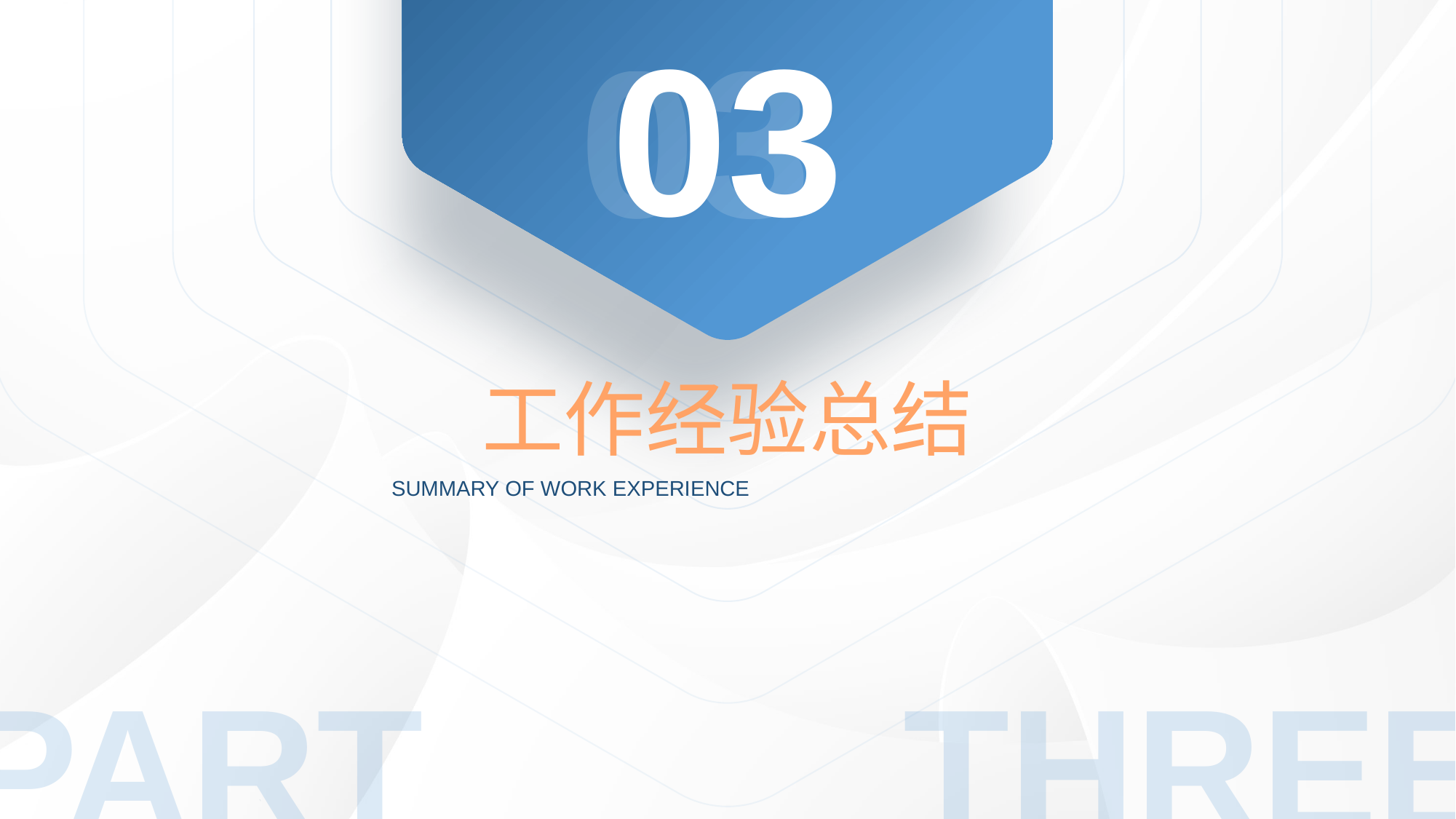

03
03
工作经验总结
SUMMARY OF WORK EXPERIENCE
PART
THREE